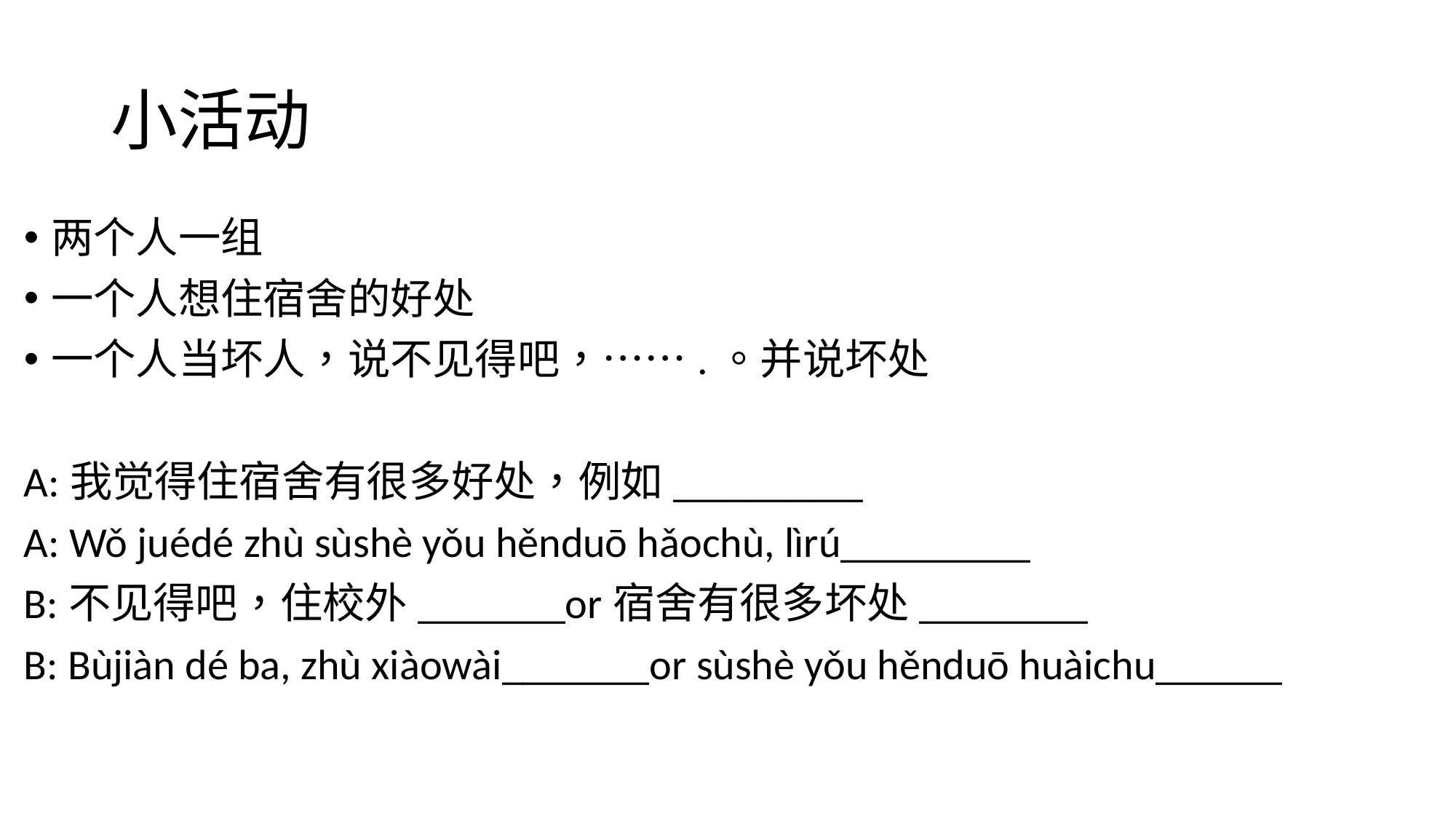

# 小活动
两个人一组
一个人想住宿舍的好处
一个人当坏人，说不见得吧，…….。并说坏处

A:我觉得住宿舍有很多好处，例如_________
A: Wǒ juédé zhù sùshè yǒu hěnduō hǎochù, lìrú_________
B:不见得吧，住校外_______or宿舍有很多坏处________
B: Bùjiàn dé ba, zhù xiàowài_______or sùshè yǒu hěnduō huàichu______